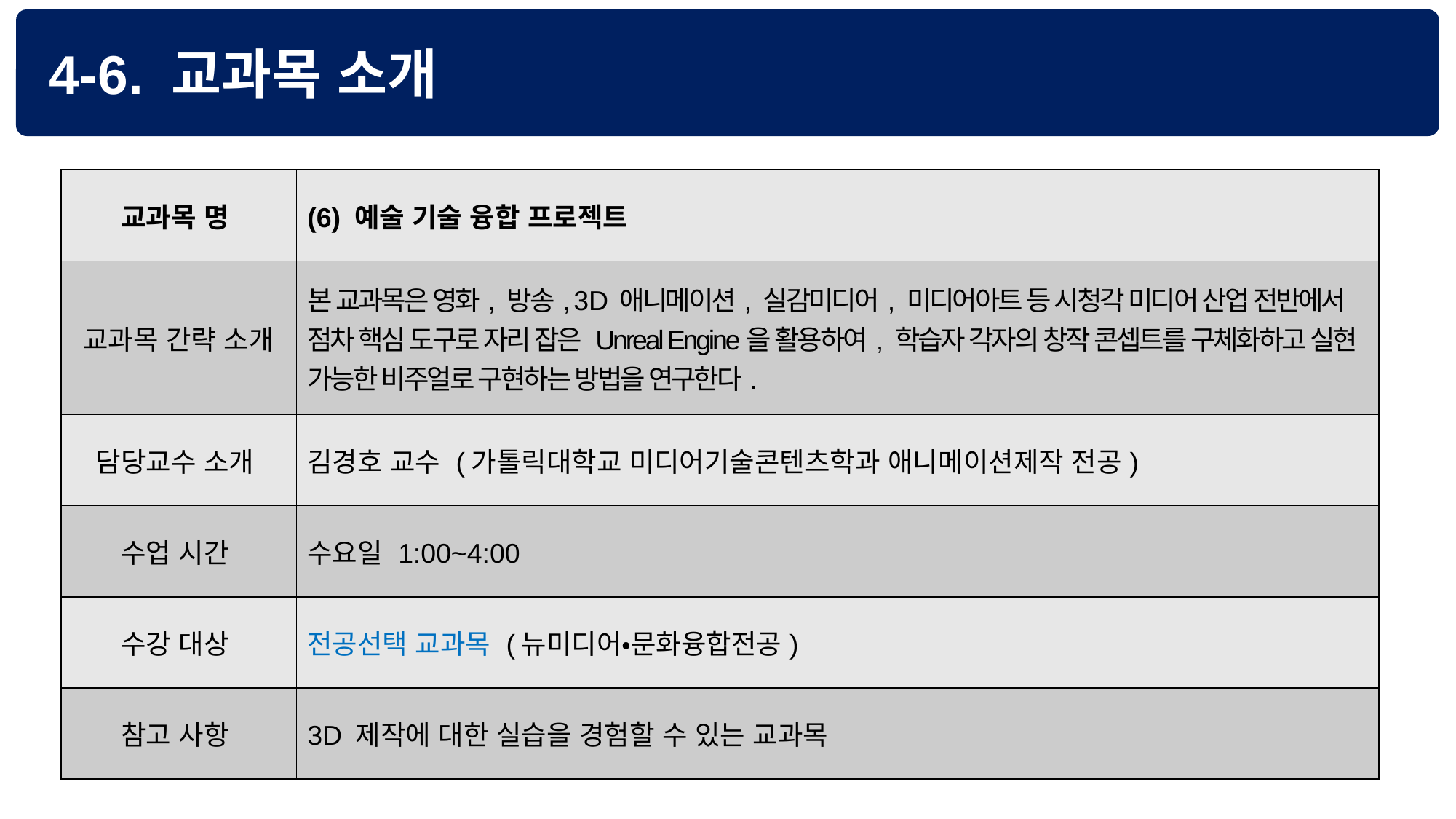

4-6. 교과목 소개
| 교과목 명 | (6) 예술 기술 융합 프로젝트 |
| --- | --- |
| 교과목 간략 소개 | 본 교과목은 영화, 방송, 3D 애니메이션, 실감미디어, 미디어아트 등 시청각 미디어 산업 전반에서 점차 핵심 도구로 자리 잡은 Unreal Engine을 활용하여, 학습자 각자의 창작 콘셉트를 구체화하고 실현 가능한 비주얼로 구현하는 방법을 연구한다. |
| 담당교수 소개 | 김경호 교수 (가톨릭대학교 미디어기술콘텐츠학과 애니메이션제작 전공) |
| 수업 시간 | 수요일 1:00~4:00 |
| 수강 대상 | 전공선택 교과목 (뉴미디어・문화융합전공) |
| 참고 사항 | 3D 제작에 대한 실습을 경험할 수 있는 교과목 |